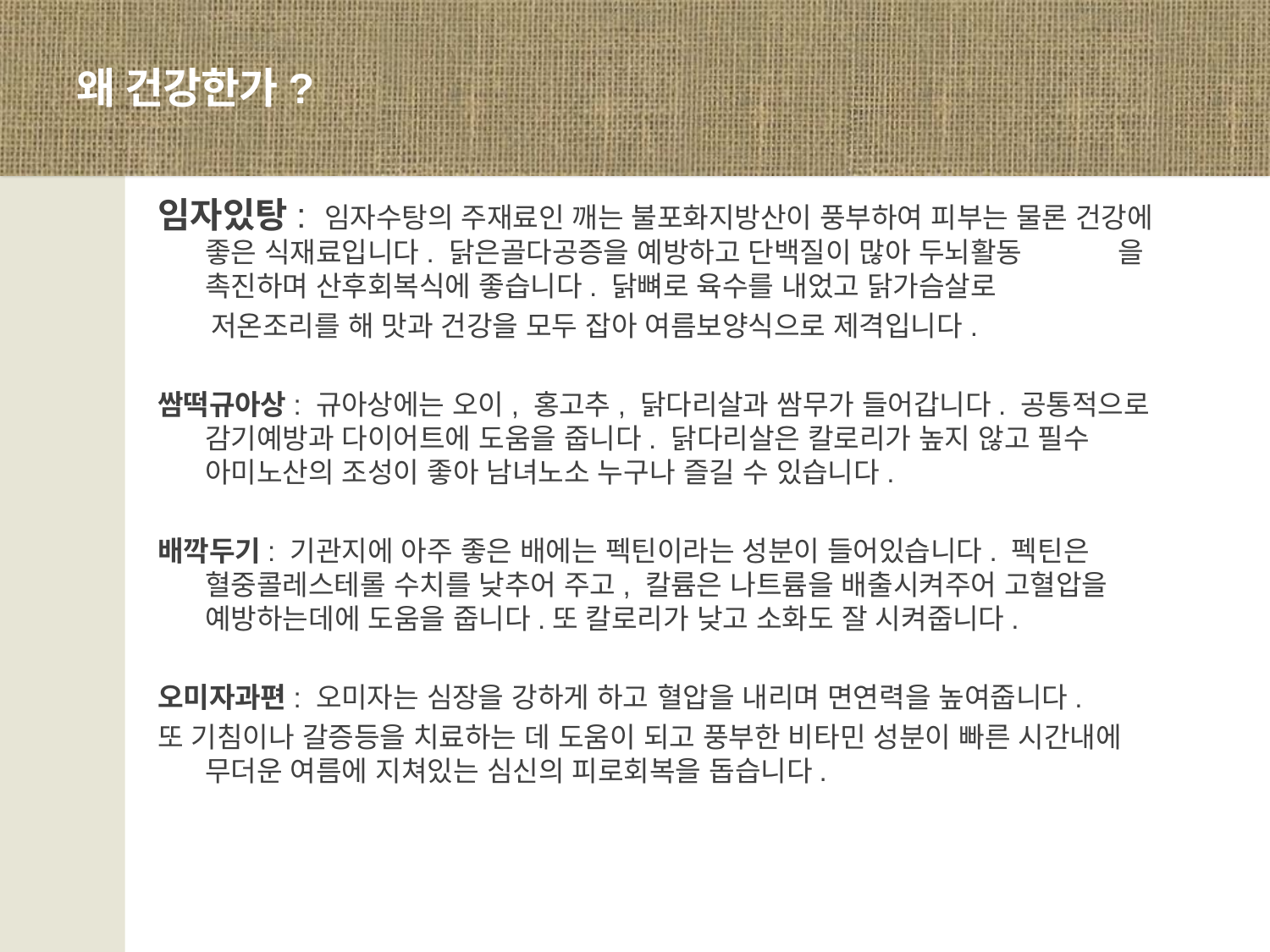

# 왜 건강한가?
임자있탕: 임자수탕의 주재료인 깨는 불포화지방산이 풍부하여 피부는 물론 건강에 좋은 식재료입니다. 닭은골다공증을 예방하고 단백질이 많아 두뇌활동	   을 촉진하며 산후회복식에 좋습니다. 닭뼈로 육수를 내었고 닭가슴살로
      저온조리를 해 맛과 건강을 모두 잡아 여름보양식으로 제격입니다.

쌈떡규아상: 규아상에는 오이, 홍고추, 닭다리살과 쌈무가 들어갑니다. 공통적으로 감기예방과 다이어트에 도움을 줍니다. 닭다리살은 칼로리가 높지 않고 필수 아미노산의 조성이 좋아 남녀노소 누구나 즐길 수 있습니다.

배깍두기: 기관지에 아주 좋은 배에는 펙틴이라는 성분이 들어있습니다. 펙틴은 혈중콜레스테롤 수치를 낮추어 주고, 칼륨은 나트륨을 배출시켜주어 고혈압을 예방하는데에 도움을 줍니다.또 칼로리가 낮고 소화도 잘 시켜줍니다.

오미자과편: 오미자는 심장을 강하게 하고 혈압을 내리며 면연력을 높여줍니다.
또 기침이나 갈증등을 치료하는 데 도움이 되고 풍부한 비타민 성분이 빠른 시간내에 무더운 여름에 지쳐있는 심신의 피로회복을 돕습니다.